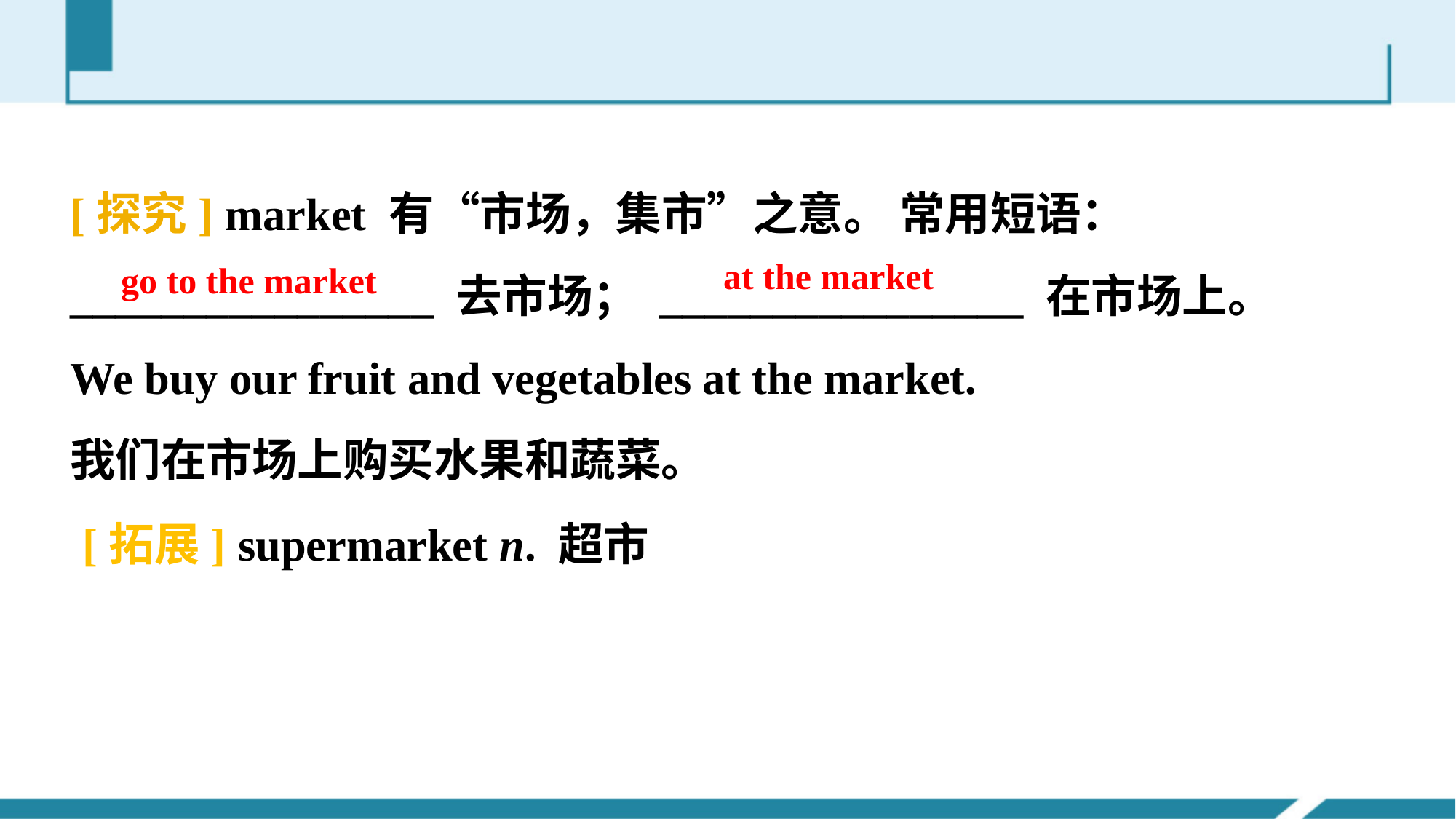

[探究] market 有“市场，集市”之意。 常用短语：________________ 去市场； ________________ 在市场上。
We buy our fruit and vegetables at the market.
我们在市场上购买水果和蔬菜。
at the market
go to the market
[拓展] supermarket n. 超市